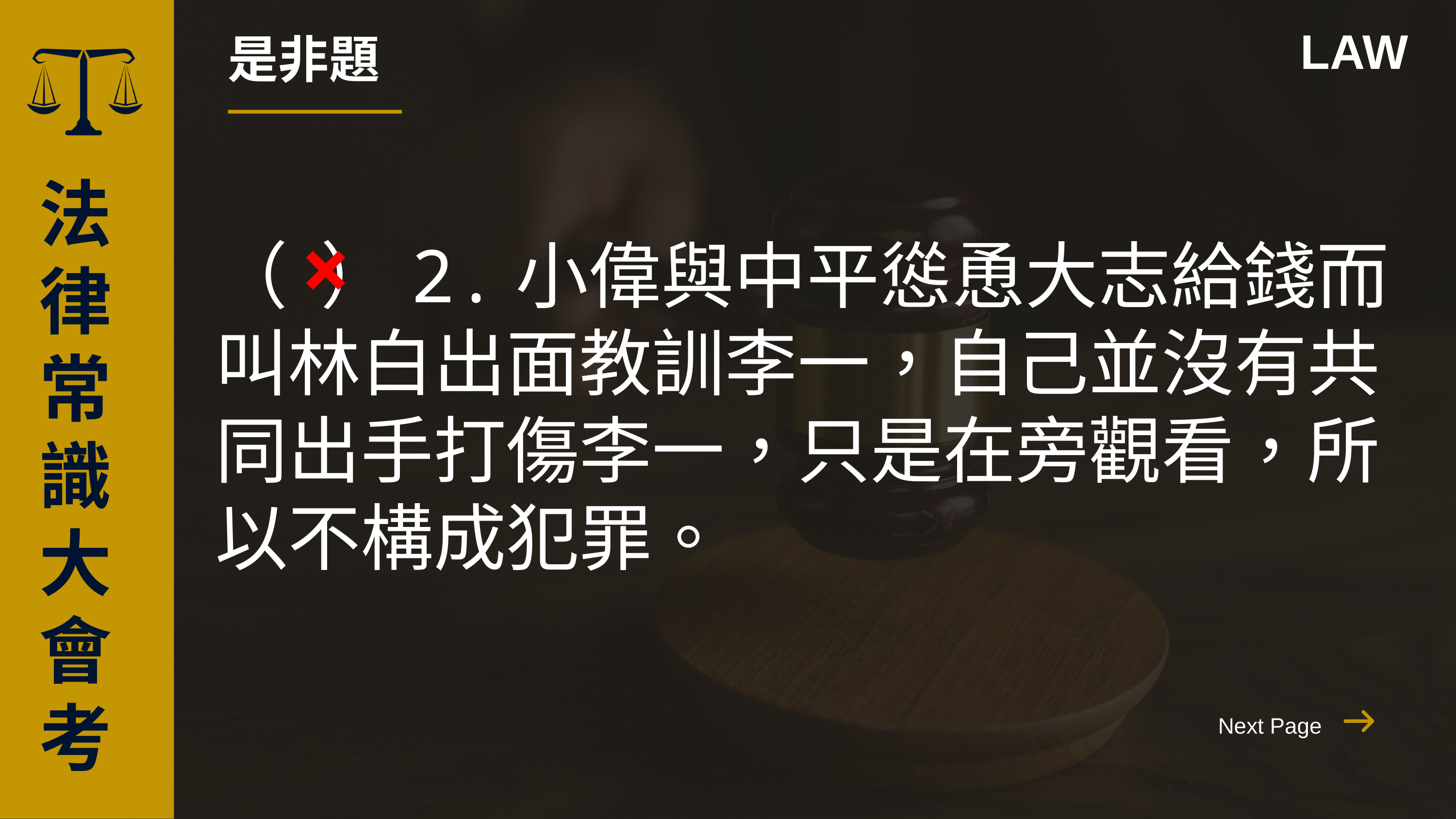

是非題

LAW

（  ）2.小偉與中平慫恿大志給錢而叫林白出面教訓李一，自己並沒有共同出手打傷李一，只是在旁觀看，所以不構成犯罪。
法律常識
大會考
×
Next Page